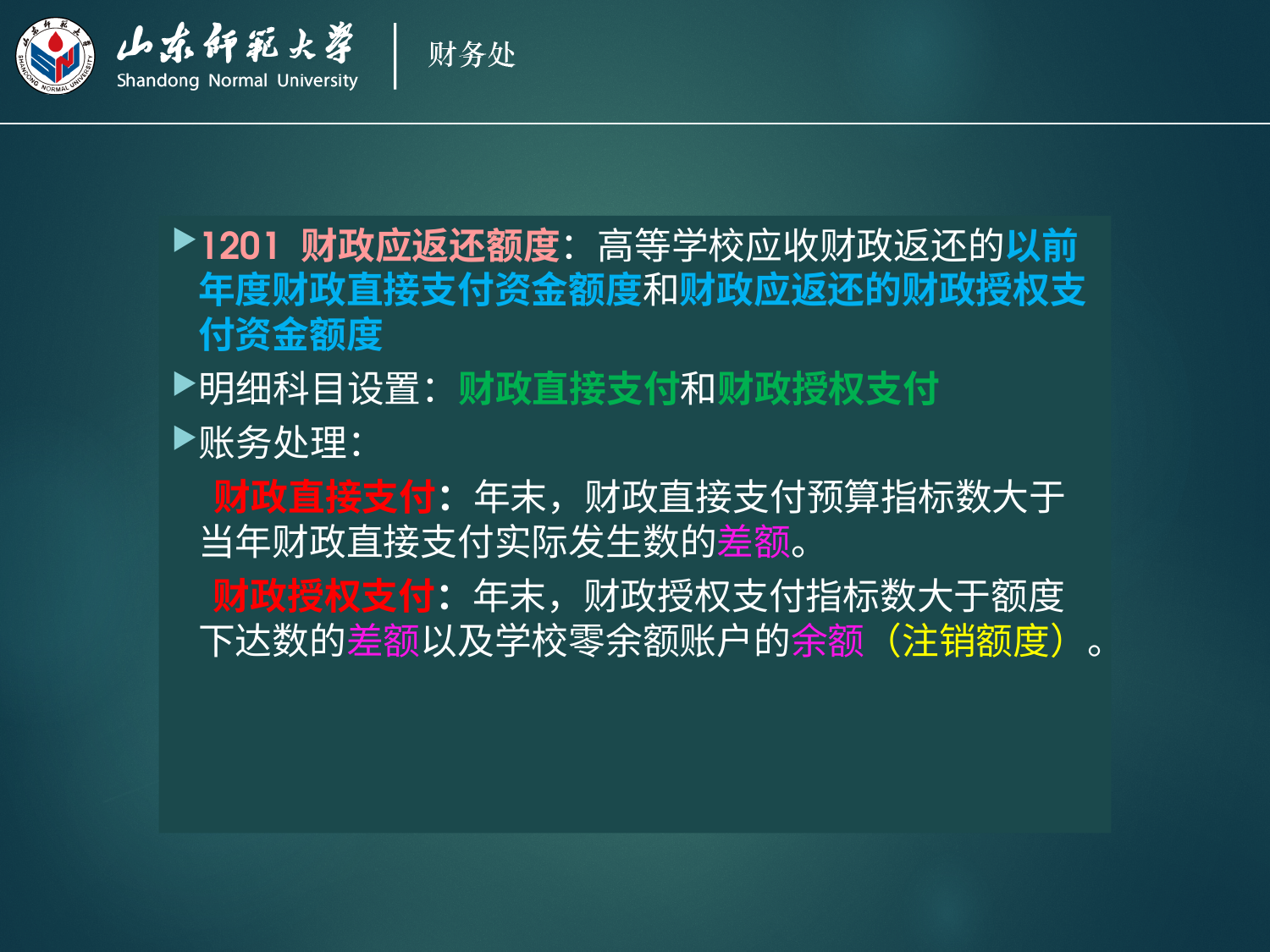

1201 财政应返还额度：高等学校应收财政返还的以前年度财政直接支付资金额度和财政应返还的财政授权支付资金额度
明细科目设置：财政直接支付和财政授权支付
账务处理：
    财政直接支付：年末，财政直接支付预算指标数大于当年财政直接支付实际发生数的差额。
    财政授权支付：年末，财政授权支付指标数大于额度下达数的差额以及学校零余额账户的余额（注销额度）。